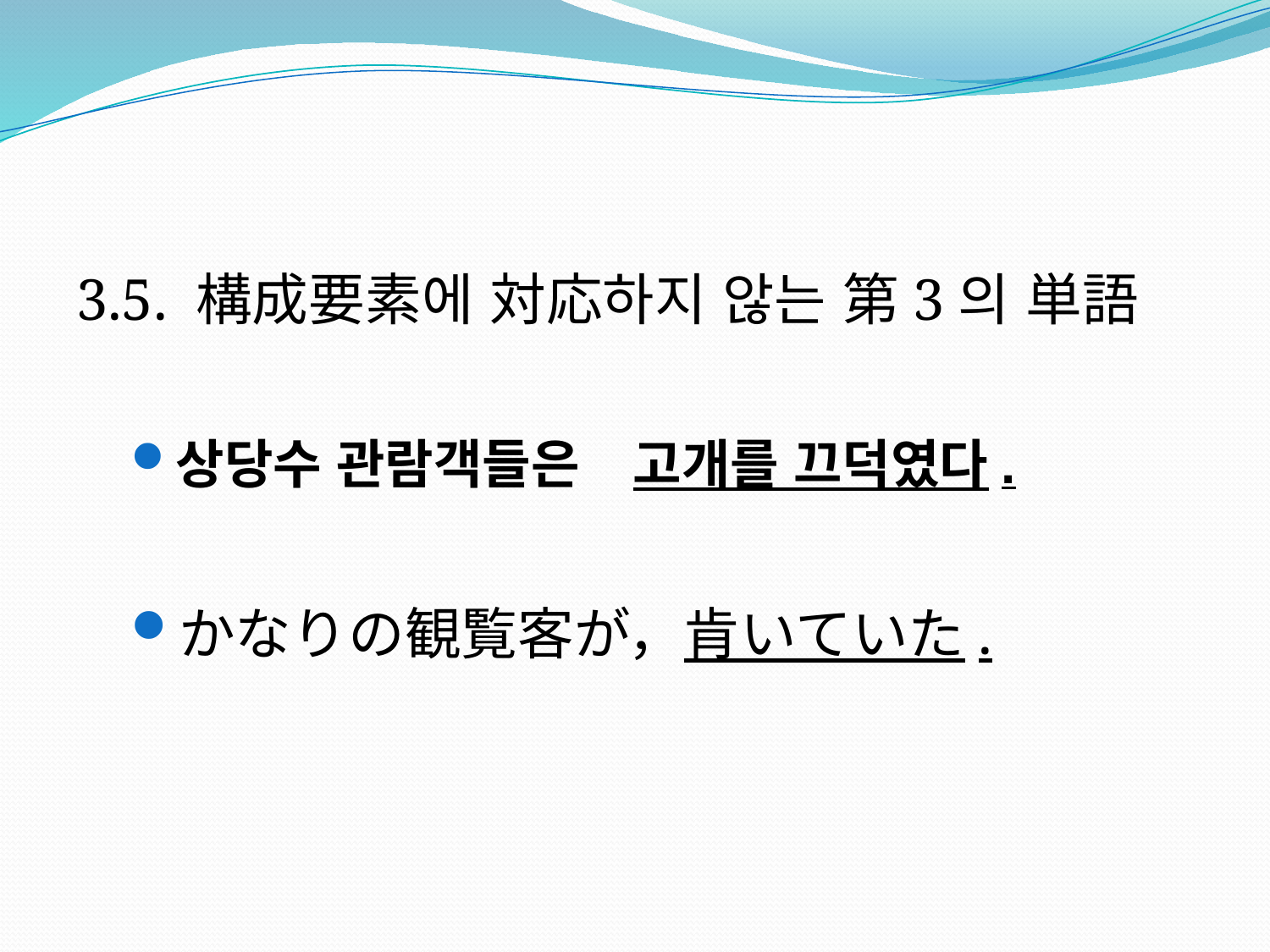

#

3.5. 構成要素에 対応하지 않는 第3의 単語

상당수 관람객들은　고개를 끄덕였다.

かなりの観覧客が，肯いていた.